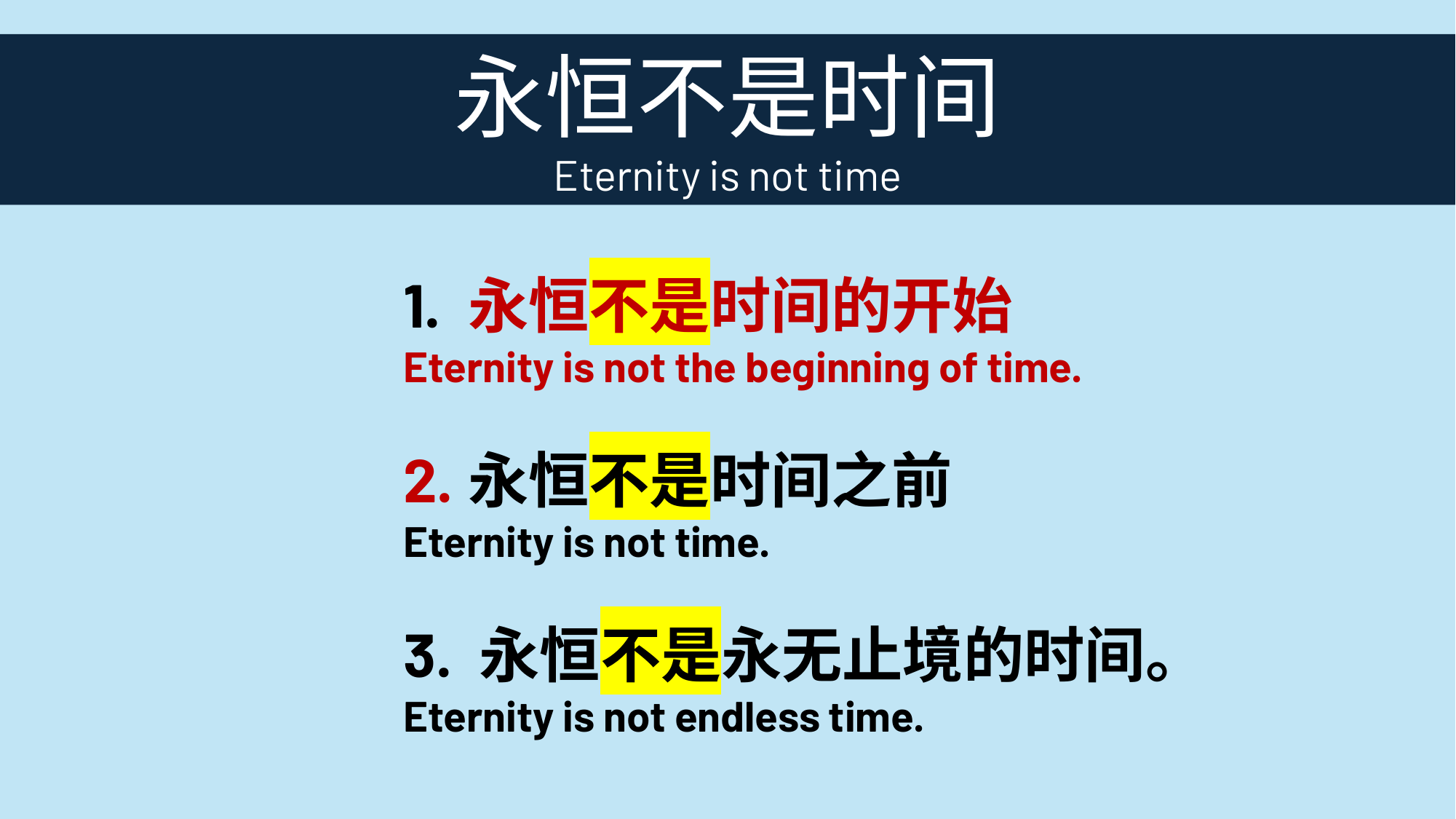

永恒不是时间
Eternity is not time
1. 永恒不是时间的开始
Eternity is not the beginning of time.

2.永恒不是时间之前
Eternity is not time.
3. 永恒不是永无止境的时间。
Eternity is not endless time.